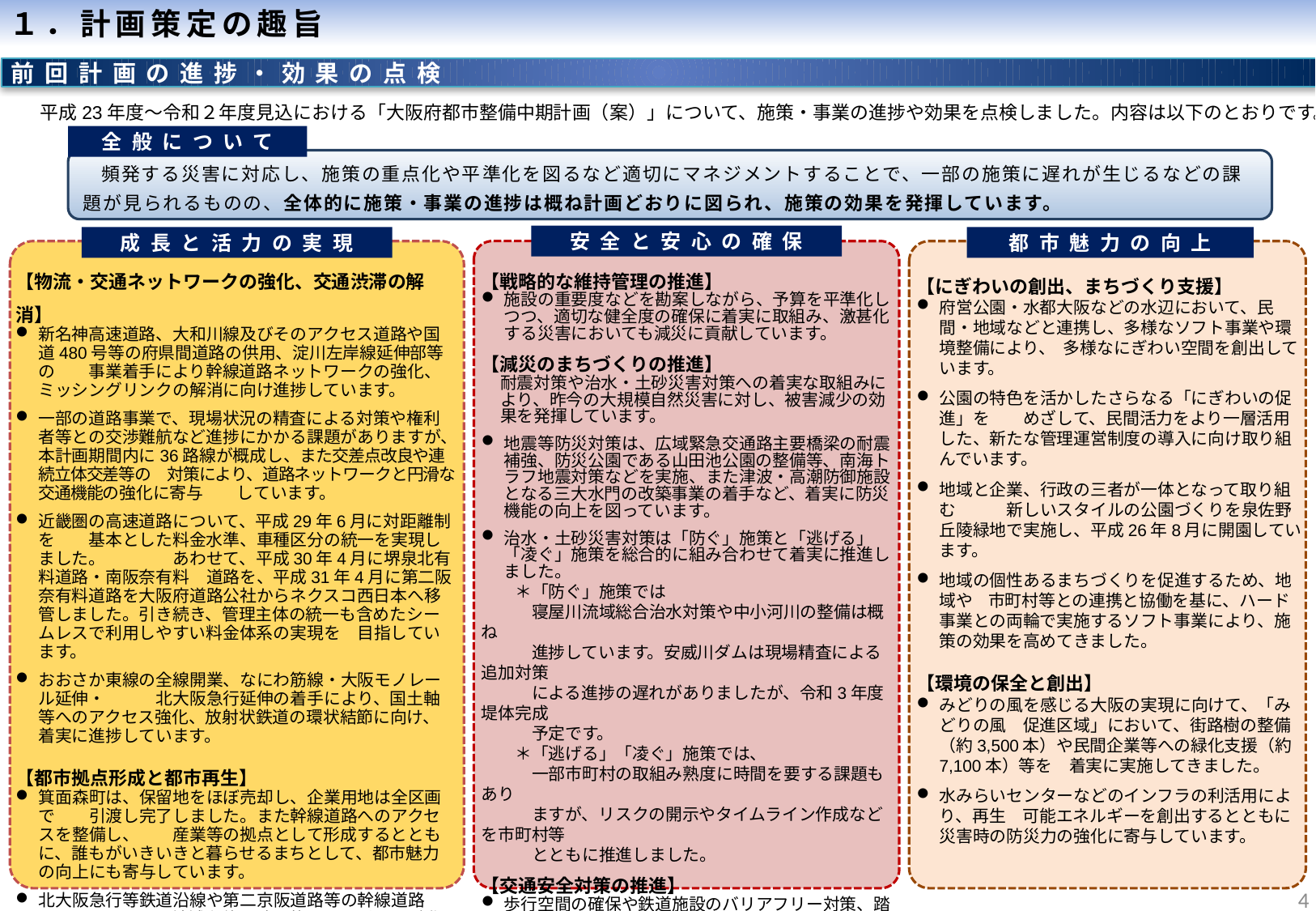

１．計画策定の趣旨
前回計画の進捗・効果の点検
平成23年度～令和２年度見込における「大阪府都市整備中期計画（案）」について、施策・事業の進捗や効果を点検しました。内容は以下のとおりです。
全般について
　頻発する災害に対応し、施策の重点化や平準化を図るなど適切にマネジメントすることで、一部の施策に遅れが生じるなどの課題が見られるものの、全体的に施策・事業の進捗は概ね計画どおりに図られ、施策の効果を発揮しています。
安全と安心の確保
成長と活力の実現
都市魅力の向上

【物流・交通ネットワークの強化、交通渋滞の解消】
新名神高速道路、大和川線及びそのアクセス道路や国道480号等の府県間道路の供用、淀川左岸線延伸部等の　　事業着手により幹線道路ネットワークの強化、ミッシングリンクの解消に向け進捗しています。
一部の道路事業で、現場状況の精査による対策や権利者等との交渉難航など進捗にかかる課題がありますが、本計画期間内に36路線が概成し、また交差点改良や連続立体交差等の　対策により、道路ネットワークと円滑な交通機能の強化に寄与　　しています。
近畿圏の高速道路について、平成29年6月に対距離制を　　基本とした料金水準、車種区分の統一を実現しました。　　　　あわせて、平成30年4月に堺泉北有料道路・南阪奈有料　道路を、平成31年4月に第二阪奈有料道路を大阪府道路公社からネクスコ西日本へ移管しました。引き続き、管理主体の統一も含めたシームレスで利用しやすい料金体系の実現を　目指しています。
おおさか東線の全線開業、なにわ筋線・大阪モノレール延伸・　　　北大阪急行延伸の着手により、国土軸等へのアクセス強化、放射状鉄道の環状結節に向け、着実に進捗しています。
【都市拠点形成と都市再生】
箕面森町は、保留地をほぼ売却し、企業用地は全区画で　　引渡し完了しました。また幹線道路へのアクセスを整備し、　　産業等の拠点として形成するとともに、誰もがいきいきと暮らせるまちとして、都市魅力の向上にも寄与しています。
北大阪急行等鉄道沿線や第二京阪道路等の幹線道路　　周辺において、地域主体の計画的なまちづくりが進められ、　　　　産業誘致等により、新たな拠点が形成され、地域に活力を　　　創出しています。
【戦略的な維持管理の推進】
施設の重要度などを勘案しながら、予算を平準化しつつ、適切な健全度の確保に着実に取組み、激甚化する災害においても減災に貢献しています。
【減災のまちづくりの推進】
耐震対策や治水・土砂災害対策への着実な取組みにより、昨今の大規模自然災害に対し、被害減少の効果を発揮しています。
地震等防災対策は、広域緊急交通路主要橋梁の耐震補強、防災公園である山田池公園の整備等、南海トラフ地震対策などを実施、また津波・高潮防御施設となる三大水門の改築事業の着手など、着実に防災機能の向上を図っています。
治水・土砂災害対策は「防ぐ」施策と「逃げる」「凌ぐ」施策を総合的に組み合わせて着実に推進しました。
　　＊「防ぐ」施策では
　　　寝屋川流域総合治水対策や中小河川の整備は概ね
　　　進捗しています。安威川ダムは現場精査による追加対策
　　　による進捗の遅れがありましたが、令和3年度堤体完成
　　　予定です。
　　＊「逃げる」「凌ぐ」施策では、
　　　一部市町村の取組み熟度に時間を要する課題もあり
　　　ますが、リスクの開示やタイムライン作成などを市町村等
　　　とともに推進しました。
【交通安全対策の推進】
歩行空間の確保や鉄道施設のバリアフリー対策、踏切の　除却、自転車対策（安全教育の実施、自転車通行空間の確保等）など総合的な交通安全対策の実施により、年々、事故件数・事故死傷者ともに着実に減少※しています。
　　　　（※年間事故死傷者数　2010年：61,670人/年⇒2019年：36,794人/年）
【にぎわいの創出、まちづくり支援】
府営公園・水都大阪などの水辺において、民間・地域などと連携し、多様なソフト事業や環境整備により、  多様なにぎわい空間を創出しています。
公園の特色を活かしたさらなる「にぎわいの促進」を　　めざして、民間活力をより一層活用した、新たな管理運営制度の導入に向け取り組んでいます。
地域と企業、行政の三者が一体となって取り組む　　　新しいスタイルの公園づくりを泉佐野丘陵緑地で実施し、平成26年8月に開園しています。
地域の個性あるまちづくりを促進するため、地域や    市町村等との連携と協働を基に、ハード事業との両輪で実施するソフト事業により、施策の効果を高めてきました。
【環境の保全と創出】
みどりの風を感じる大阪の実現に向けて、「みどりの風　促進区域」において、街路樹の整備（約3,500本）や民間企業等への緑化支援（約7,100本）等を　着実に実施してきました。
水みらいセンターなどのインフラの利活用により、再生　可能エネルギーを創出するとともに災害時の防災力の強化に寄与しています。
4